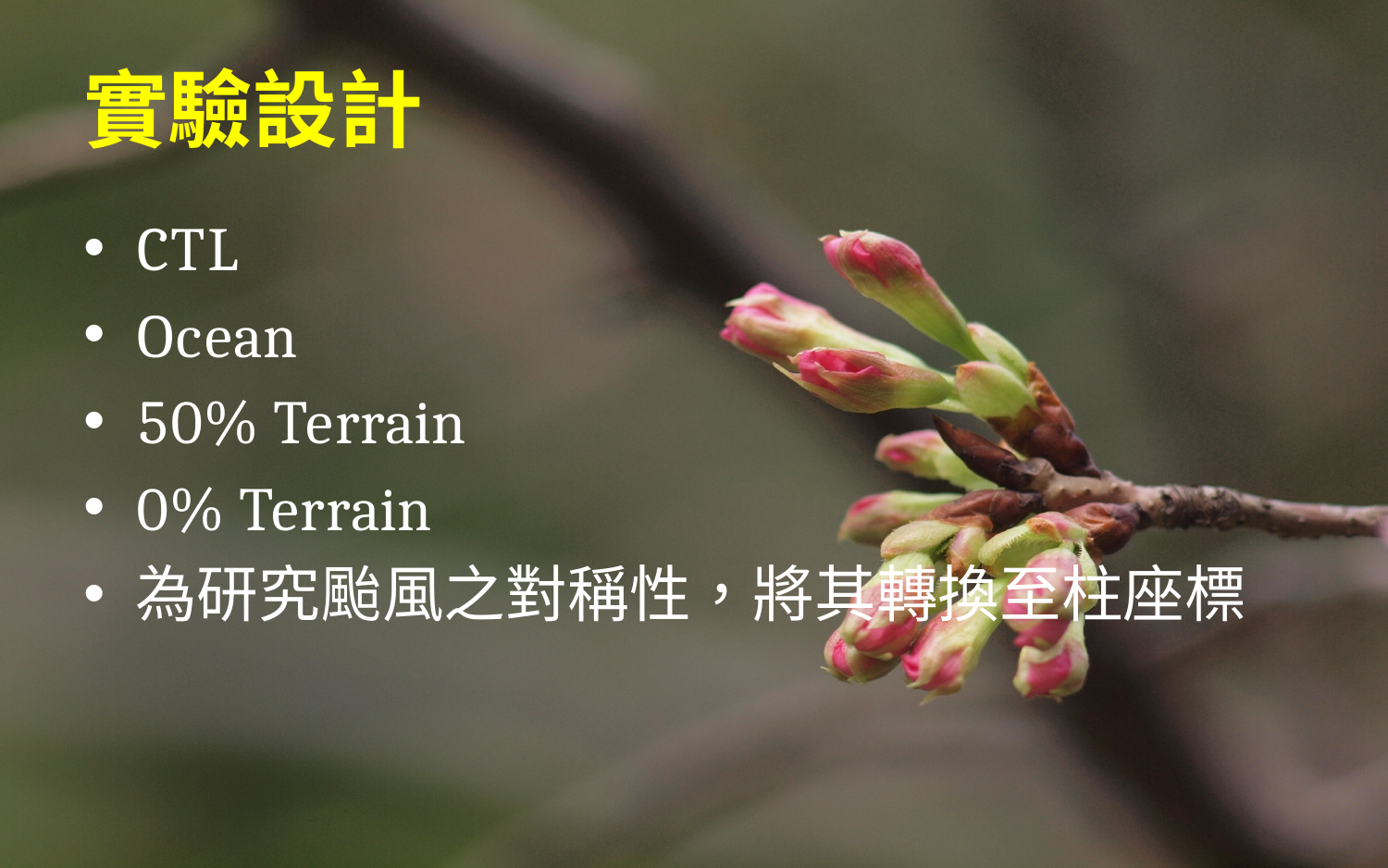

# 實驗設計
CTL
Ocean
50% Terrain
0% Terrain
為研究颱風之對稱性，將其轉換至柱座標